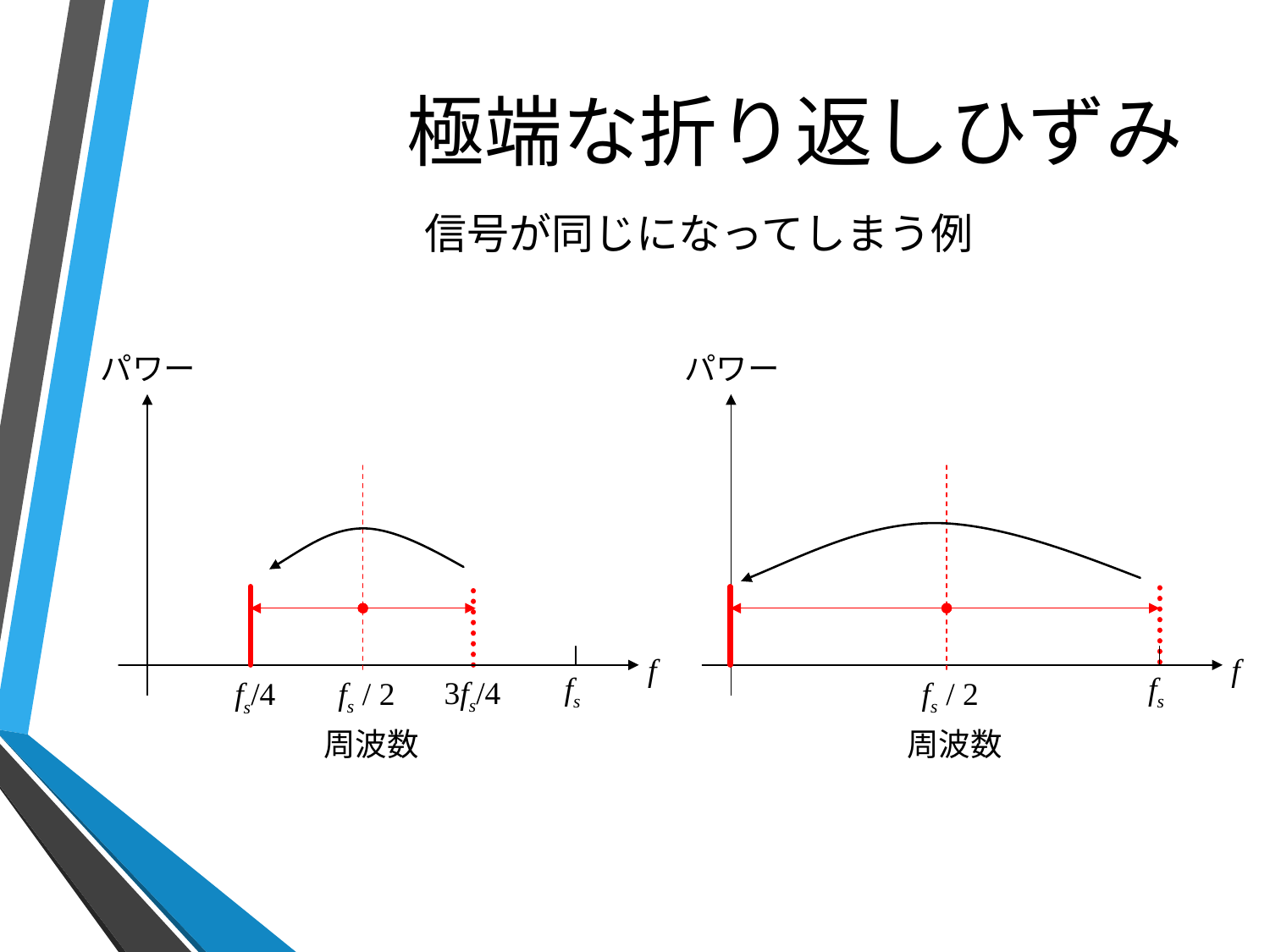

# 極端な折り返しひずみ
信号が同じになってしまう例
パワー

fs
3fs/4
fs / 2
fs/4
周波数
f
パワー

fs
fs / 2
周波数
f